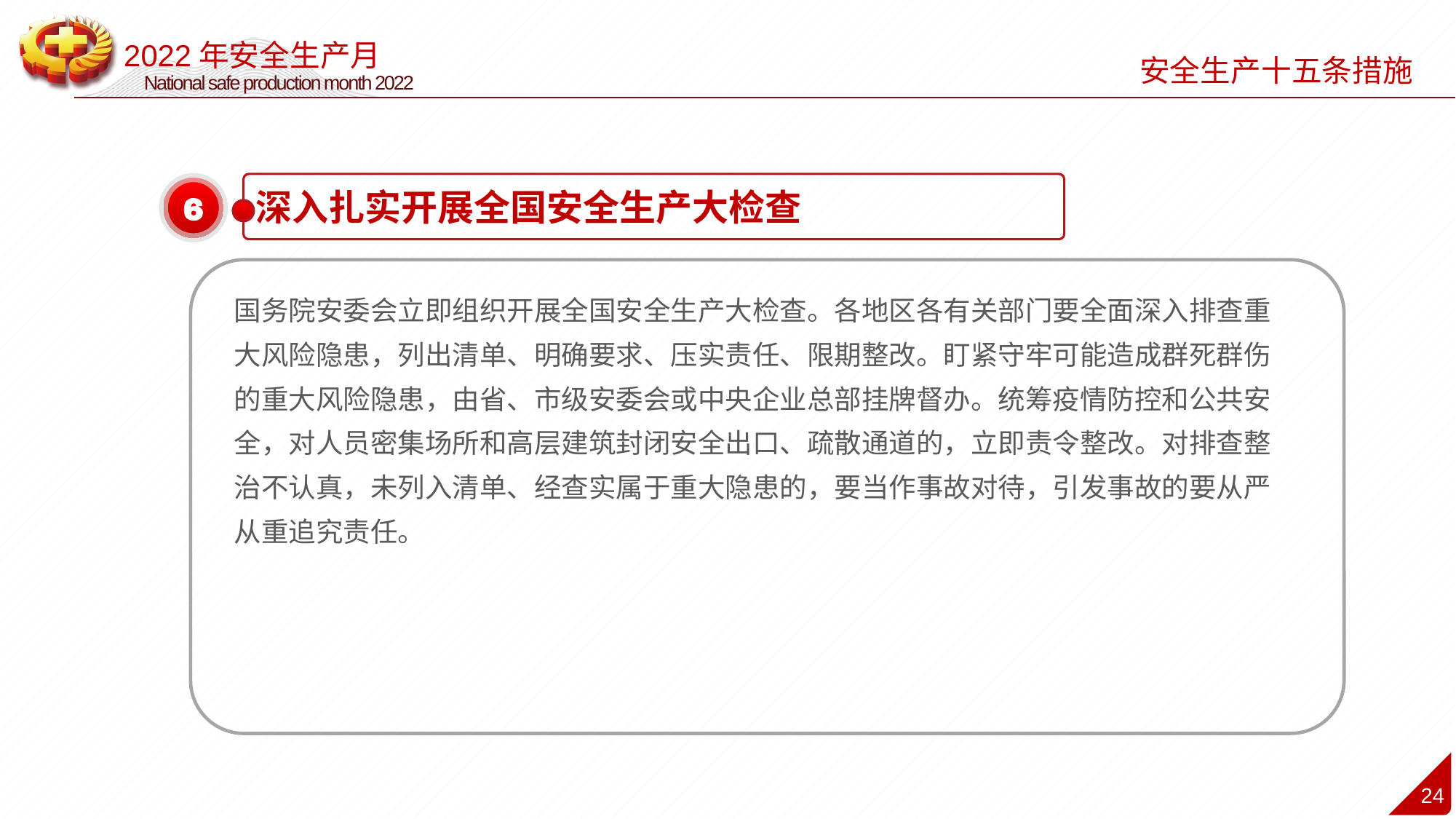

深入扎实开展全国安全生产大检查

6

国务院安委会立即组织开展全国安全生产大检查。各地区各有关部门要全面深入排查重大风险隐患，列出清单、明确要求、压实责任、限期整改。盯紧守牢可能造成群死群伤的重大风险隐患，由省、市级安委会或中央企业总部挂牌督办。统筹疫情防控和公共安全，对人员密集场所和高层建筑封闭安全出口、疏散通道的，立即责令整改。对排查整治不认真，未列入清单、经查实属于重大隐患的，要当作事故对待，引发事故的要从严从重追究责任。